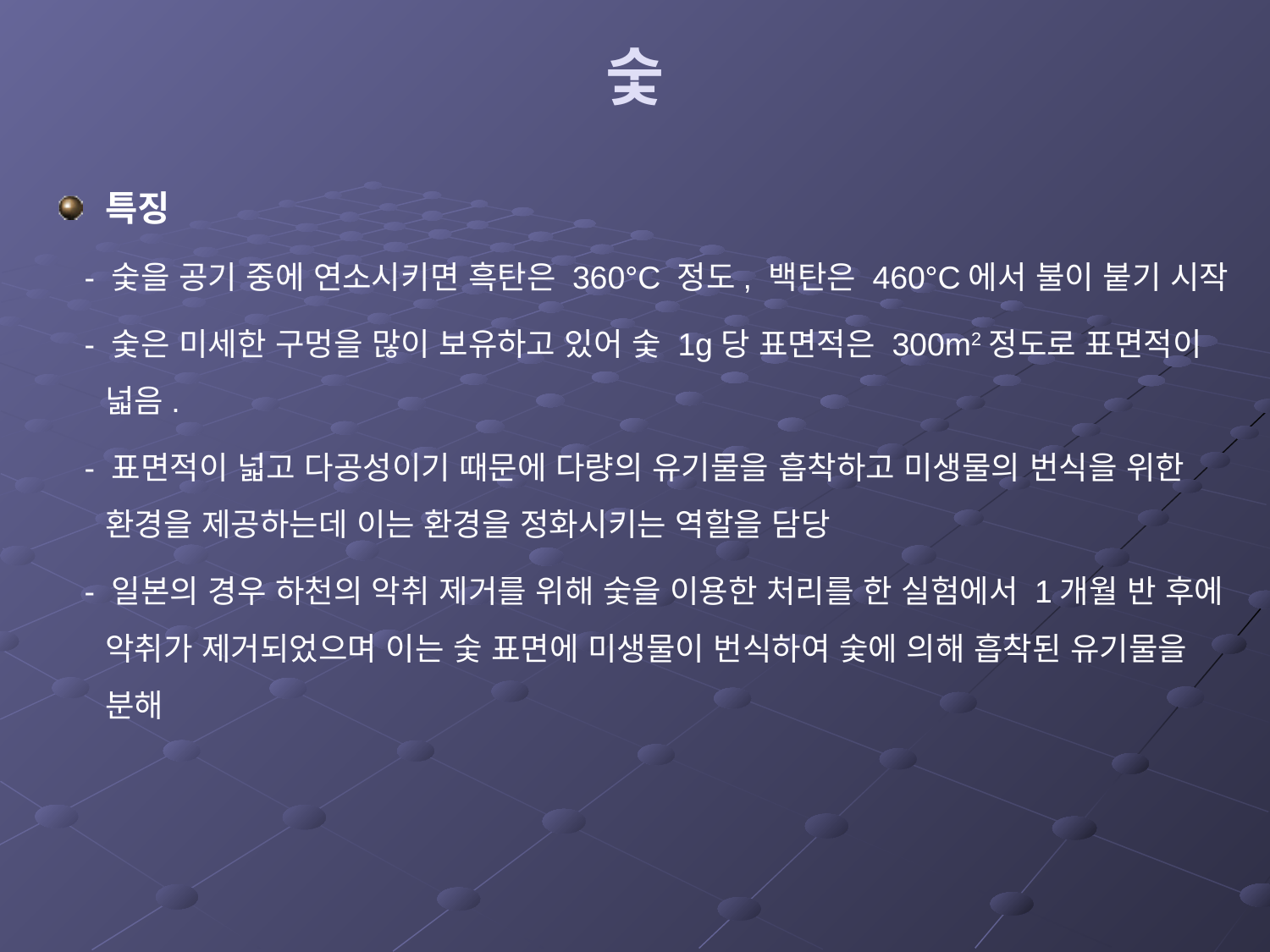

# 숯
특징
   - 숯을 공기 중에 연소시키면 흑탄은 360°C 정도, 백탄은 460°C에서 불이 붙기 시작
   - 숯은 미세한 구멍을 많이 보유하고 있어 숯 1g당 표면적은 300m2정도로 표면적이 넓음.
   - 표면적이 넓고 다공성이기 때문에 다량의 유기물을 흡착하고 미생물의 번식을 위한 환경을 제공하는데 이는 환경을 정화시키는 역할을 담당
   - 일본의 경우 하천의 악취 제거를 위해 숯을 이용한 처리를 한 실험에서 1개월 반 후에 악취가 제거되었으며 이는 숯 표면에 미생물이 번식하여 숯에 의해 흡착된 유기물을 분해